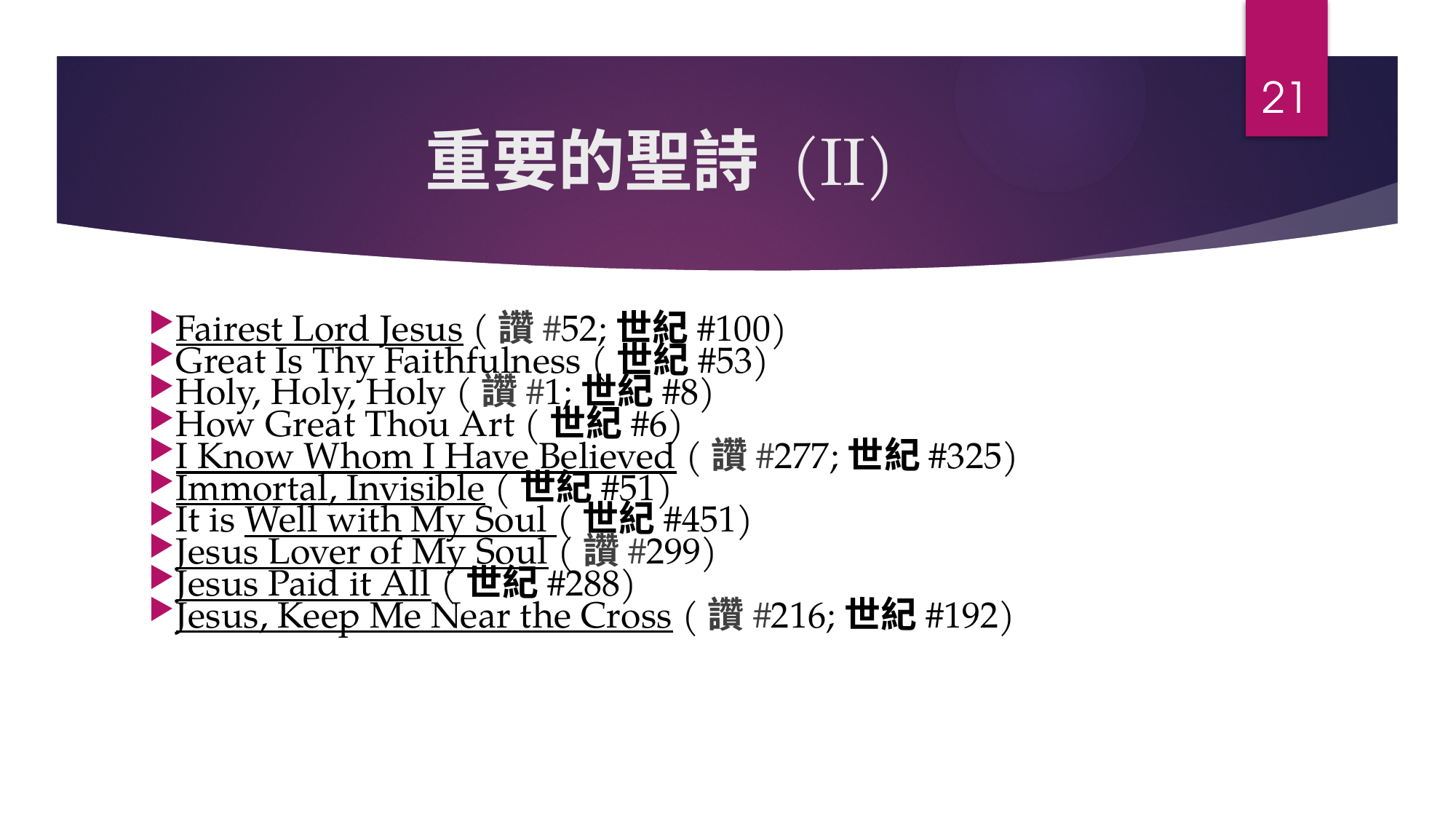

21
# 重要的聖詩 (II)
Fairest Lord Jesus (讚#52;世紀#100)
Great Is Thy Faithfulness (世紀#53)
Holy, Holy, Holy (讚#1;世紀#8)
How Great Thou Art (世紀#6)
I Know Whom I Have Believed (讚#277;世紀#325)
Immortal, Invisible (世紀#51)
It is Well with My Soul (世紀#451)
Jesus Lover of My Soul (讚#299)
Jesus Paid it All (世紀#288)
Jesus, Keep Me Near the Cross (讚#216;世紀#192)